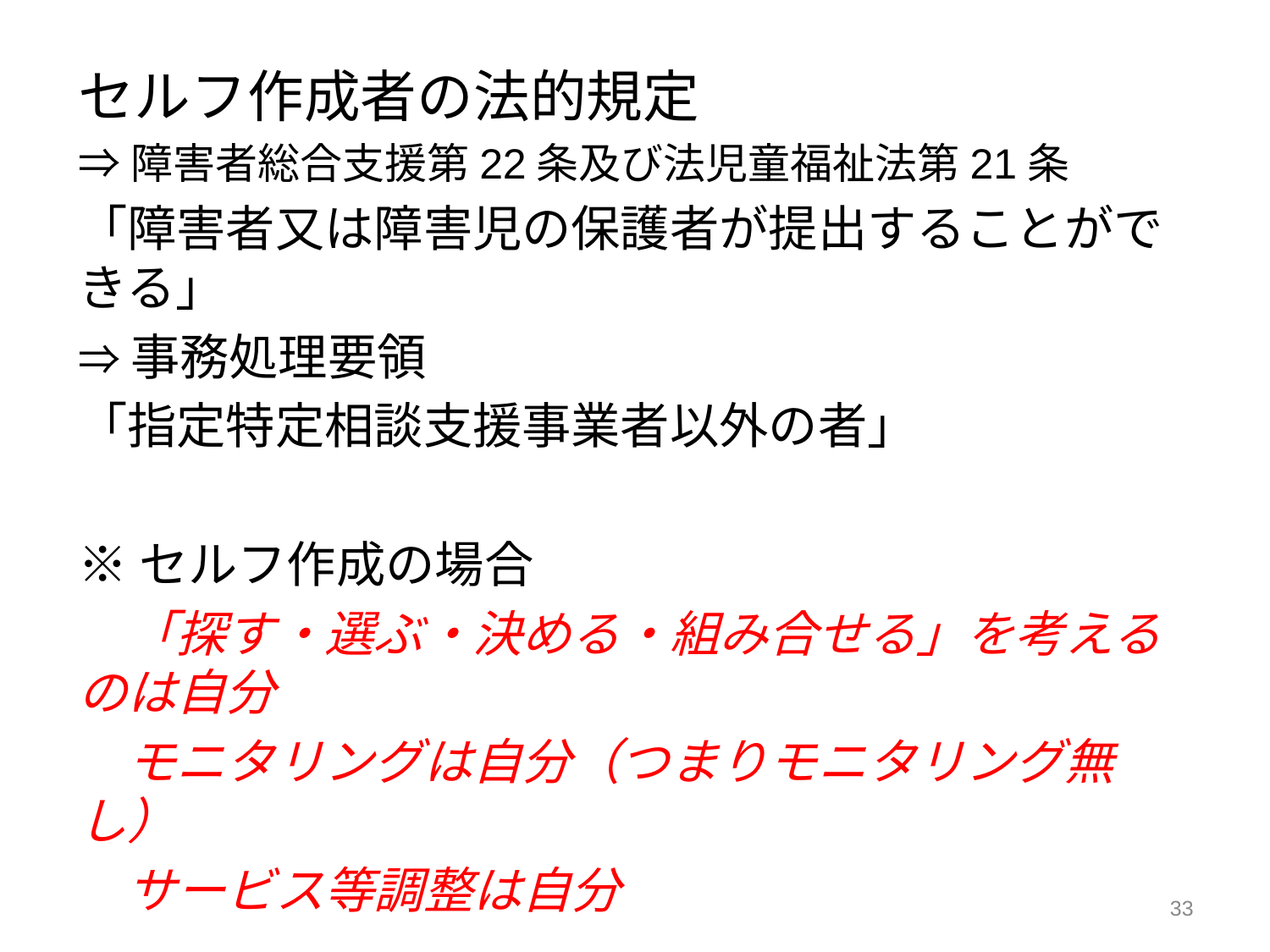

セルフ作成者の法的規定
⇒障害者総合支援第22条及び法児童福祉法第21条
「障害者又は障害児の保護者が提出することができる」
⇒事務処理要領
「指定特定相談支援事業者以外の者」

※セルフ作成の場合
　「探す・選ぶ・決める・組み合せる」を考えるのは自分
　モニタリングは自分（つまりモニタリング無し）
　サービス等調整は自分
33